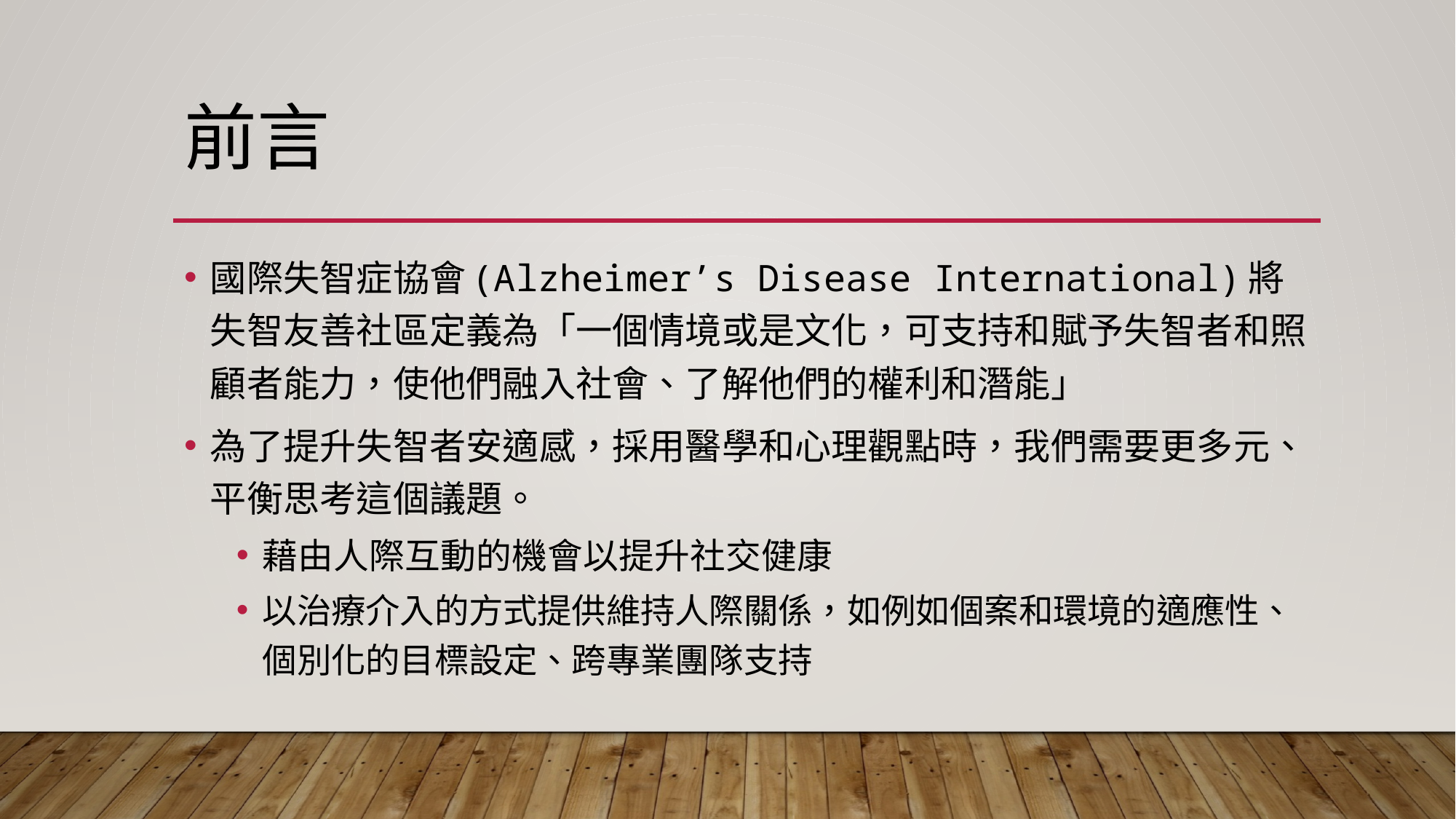

# 前言
國際失智症協會(Alzheimer’s Disease International)將失智友善社區定義為「一個情境或是文化，可支持和賦予失智者和照顧者能力，使他們融入社會、了解他們的權利和潛能」
為了提升失智者安適感，採用醫學和心理觀點時，我們需要更多元、平衡思考這個議題。
藉由人際互動的機會以提升社交健康
以治療介入的方式提供維持人際關係，如例如個案和環境的適應性、個別化的目標設定、跨專業團隊支持